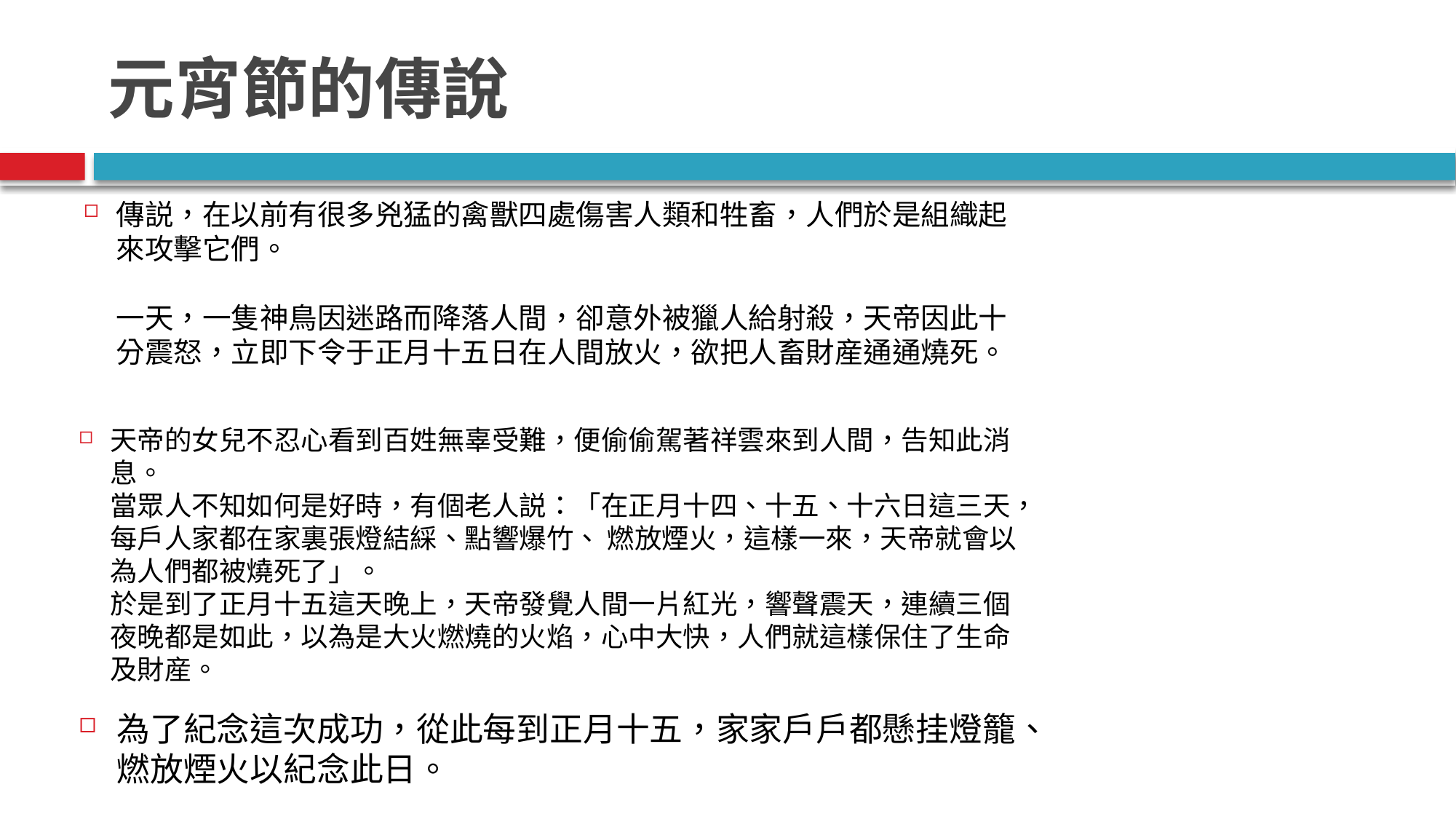

# 元宵節的傳說
傳説，在以前有很多兇猛的禽獸四處傷害人類和牲畜，人們於是組織起來攻擊它們。
一天，一隻神鳥因迷路而降落人間，卻意外被獵人給射殺，天帝因此十分震怒，立即下令于正月十五日在人間放火，欲把人畜財産通通燒死。

天帝的女兒不忍心看到百姓無辜受難，便偷偷駕著祥雲來到人間，告知此消息。
當眾人不知如何是好時，有個老人説：「在正月十四、十五、十六日這三天，每戶人家都在家裏張燈結綵、點響爆竹、 燃放煙火，這樣一來，天帝就會以為人們都被燒死了」。
於是到了正月十五這天晚上，天帝發覺人間一片紅光，響聲震天，連續三個夜晚都是如此，以為是大火燃燒的火焰，心中大快，人們就這樣保住了生命及財産。
為了紀念這次成功，從此每到正月十五，家家戶戶都懸挂燈籠、燃放煙火以紀念此日。